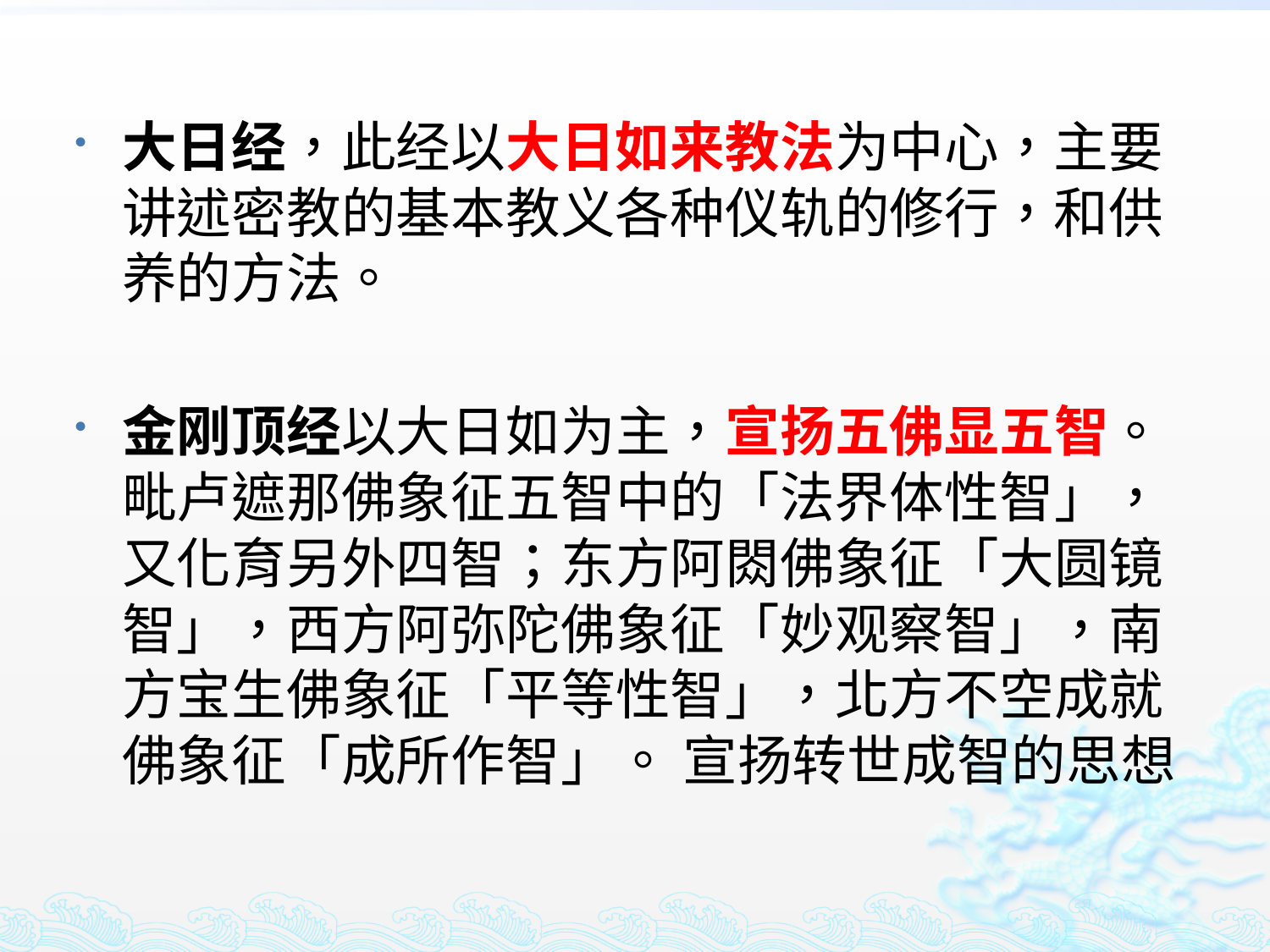

大日经，此经以大日如来教法为中心，主要讲述密教的基本教义各种仪轨的修行，和供养的方法。

金刚顶经以大日如为主，宣扬五佛显五智。毗卢遮那佛象征五智中的「法界体性智」，又化育另外四智；东方阿閦佛象征「大圆镜智」，西方阿弥陀佛象征「妙观察智」，南方宝生佛象征「平等性智」，北方不空成就佛象征「成所作智」。 宣扬转世成智的思想